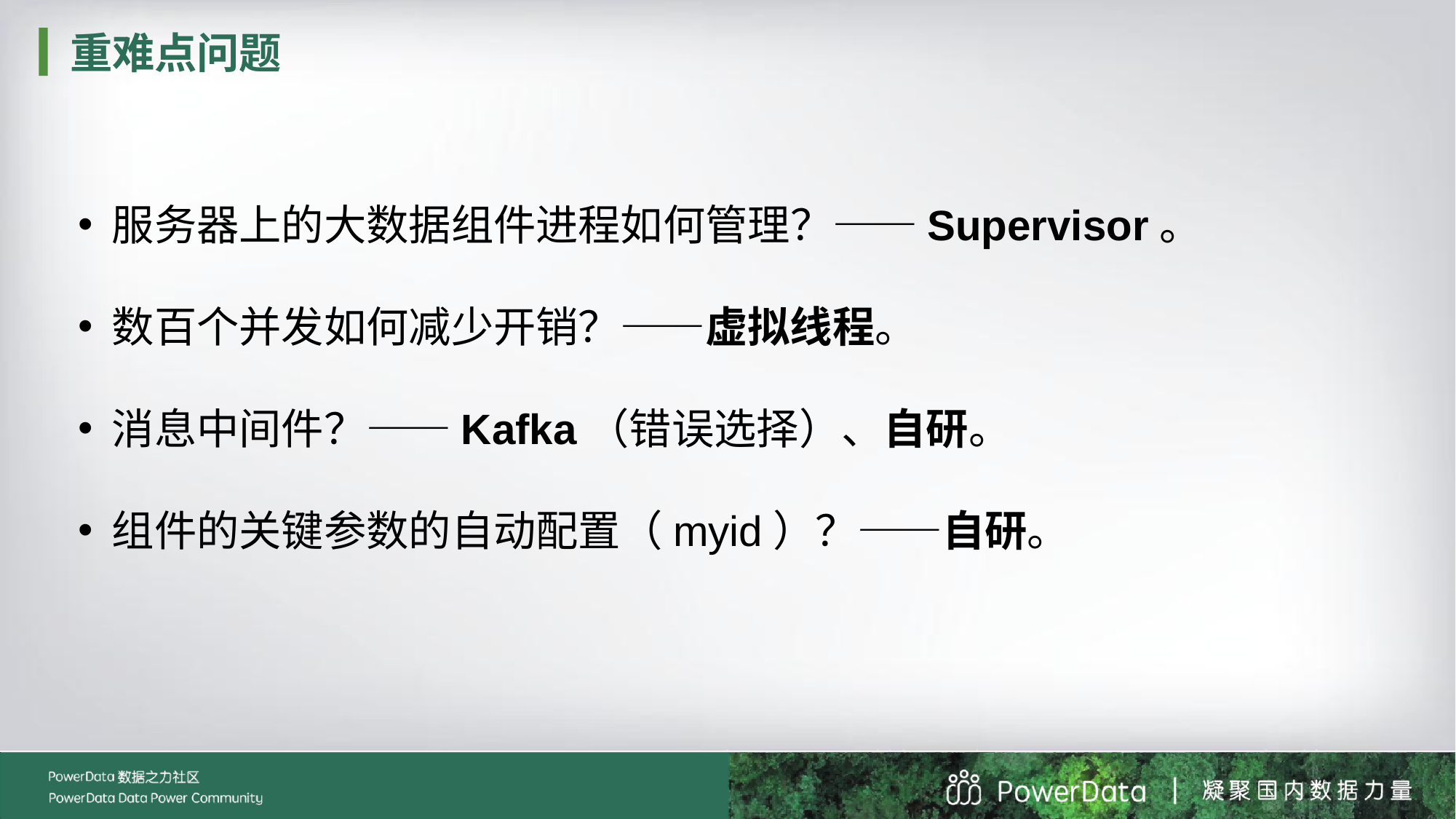

重难点问题

服务器上的大数据组件进程如何管理？——Supervisor。
数百个并发如何减少开销？——虚拟线程。
消息中间件？——Kafka（错误选择）、自研。
组件的关键参数的自动配置（myid）？——自研。